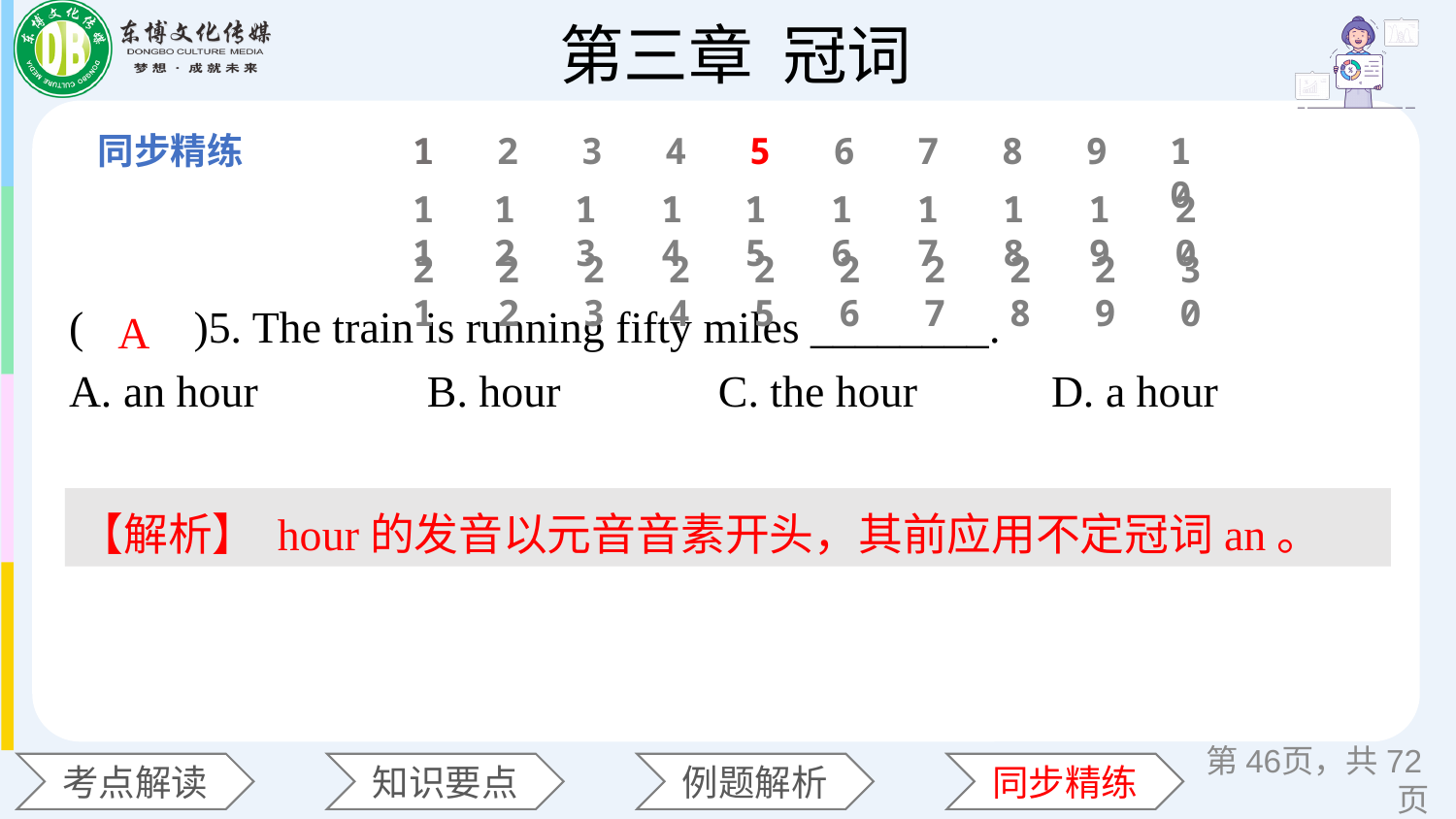

1
2
3
4
5
6
7
8
9
10
11
12
13
14
15
16
17
18
19
20

(　　)5. The train is running fifty miles ________.
A. an hour    	      B. hour    	      C. the hour            D. a hour
21
22
23
24
25
26
27
28
29
30
A
【解析】 hour的发音以元音音素开头，其前应用不定冠词an。
第46页，共72页